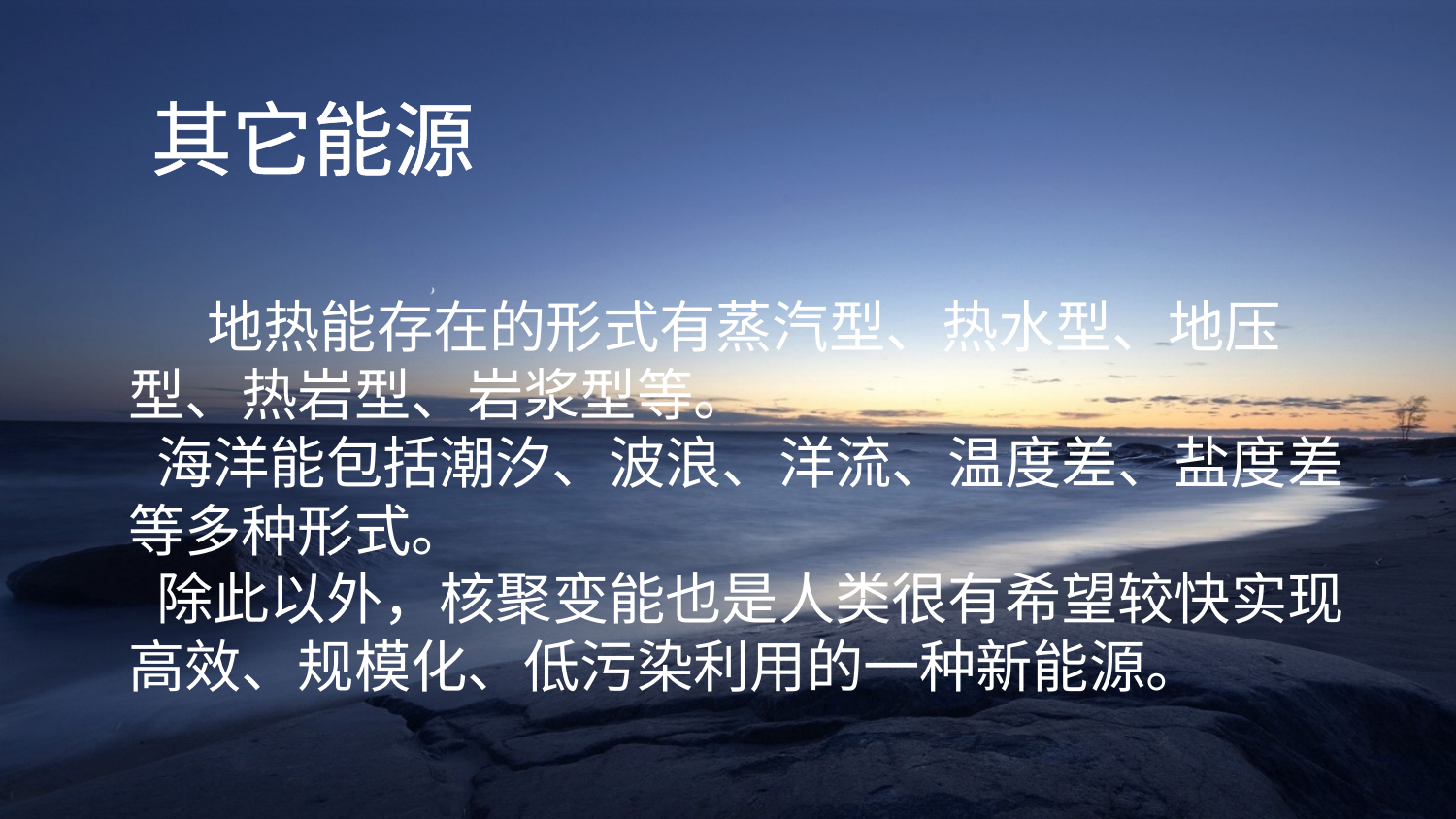

# 其它能源
       地热能存在的形式有蒸汽型、热水型、地压型、热岩型、岩浆型等。
   海洋能包括潮汐、波浪、洋流、温度差、盐度差等多种形式。
   除此以外，核聚变能也是人类很有希望较快实现高效、规模化、低污染利用的一种新能源。